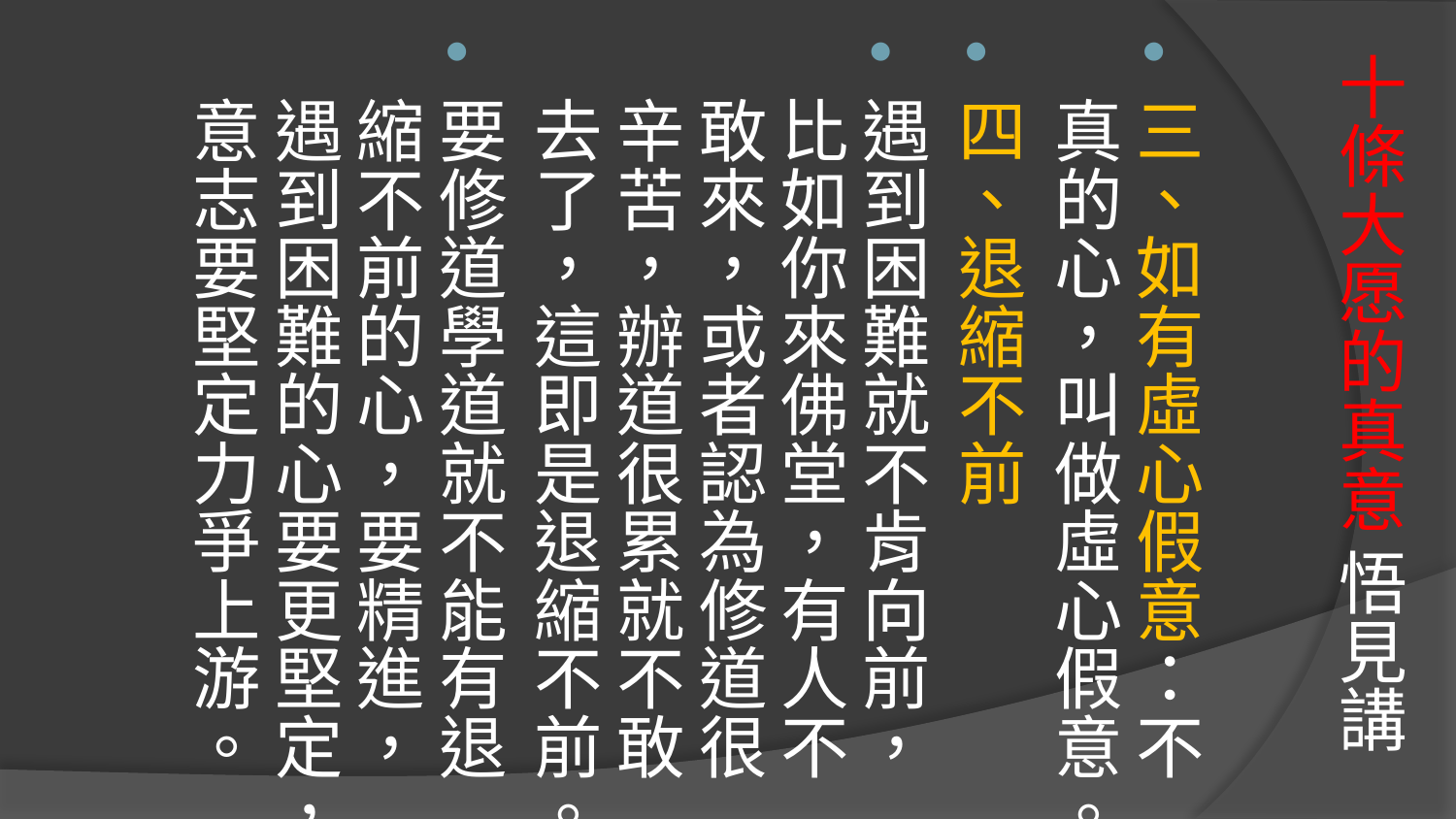

三、如有虛心假意：不真的心，叫做虛心假意。
四、退縮不前
遇到困難就不肯向前，比如你來佛堂，有人不敢來，或者認為修道很辛苦，辦道很累就不敢去了，這即是退縮不前。
要修道學道就不能有退縮不前的心，要精進，遇到困難的心要更堅定，意志要堅定力爭上游。

# 十條大愿的真意 悟見講